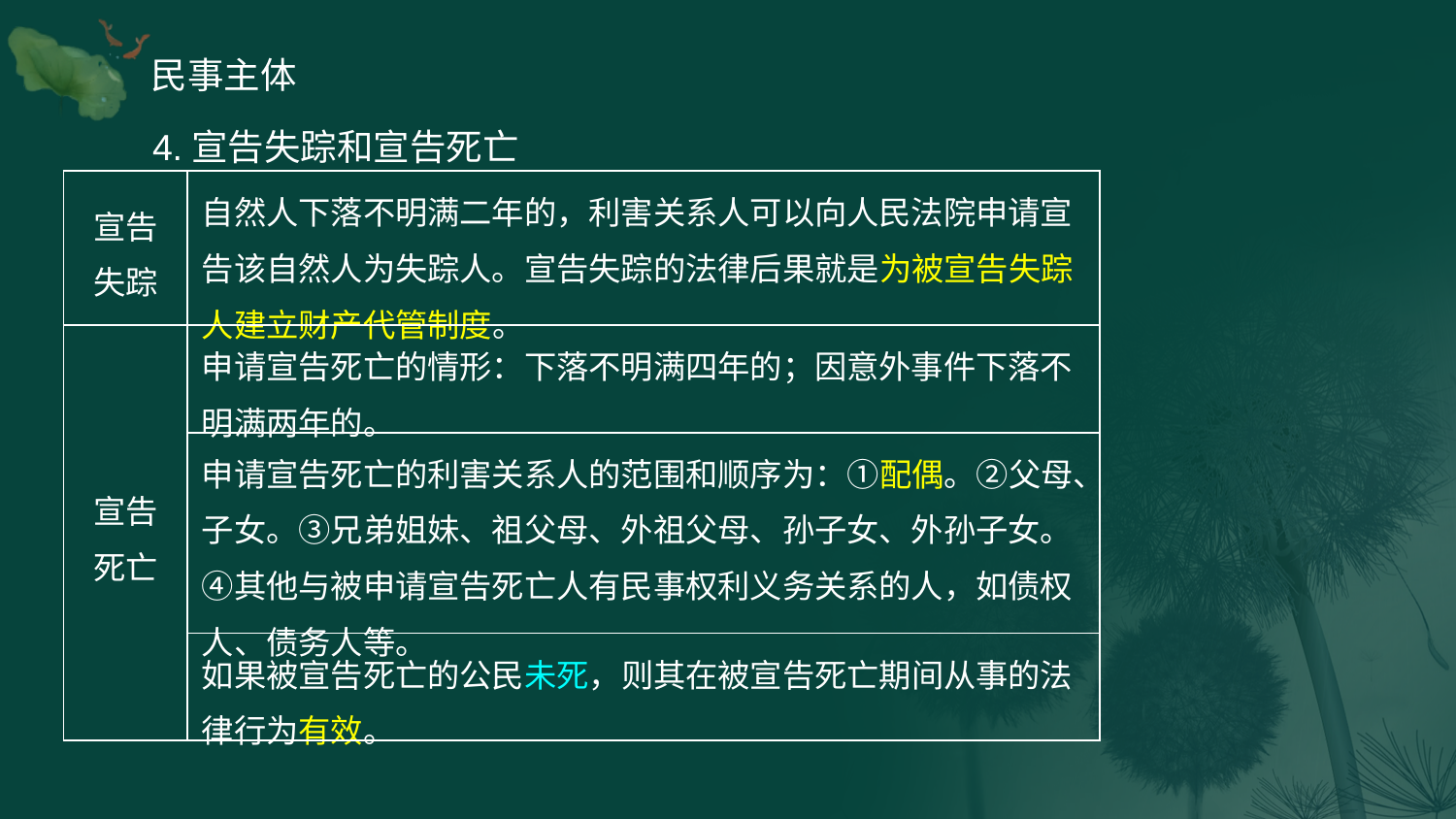

4.宣告失踪和宣告死亡

| 宣告失踪 | 自然人下落不明满二年的，利害关系人可以向人民法院申请宣告该自然人为失踪人。宣告失踪的法律后果就是为被宣告失踪人建立财产代管制度。 |
| --- | --- |
| 宣告死亡 | 申请宣告死亡的情形：下落不明满四年的；因意外事件下落不明满两年的。 |
|  | 申请宣告死亡的利害关系人的范围和顺序为：①配偶。②父母、子女。③兄弟姐妹、祖父母、外祖父母、孙子女、外孙子女。④其他与被申请宣告死亡人有民事权利义务关系的人，如债权人、债务人等。 |
|  | 如果被宣告死亡的公民未死，则其在被宣告死亡期间从事的法律行为有效。 |